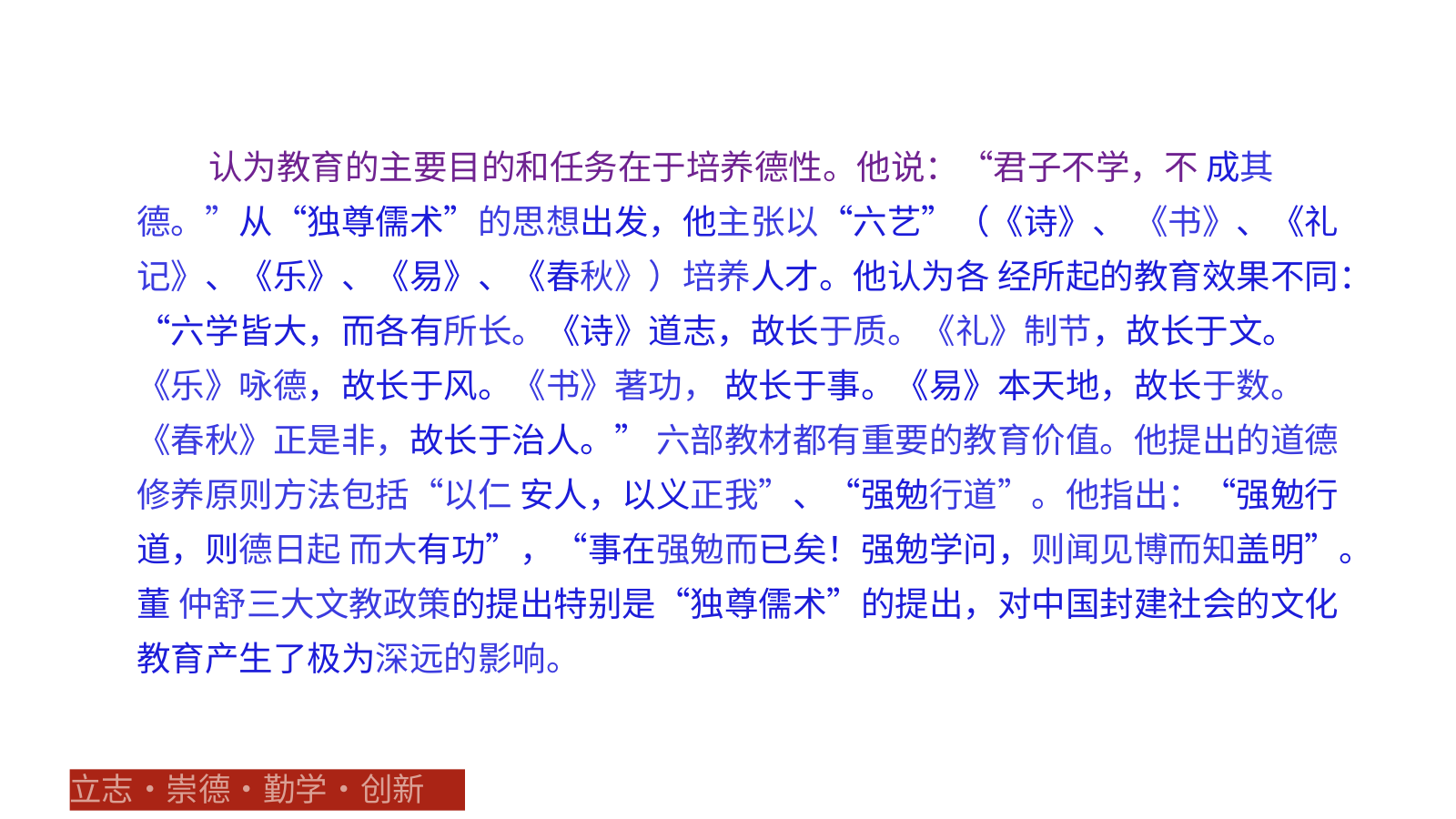

认为教育的主要目的和任务在于培养德性。他说：“君子不学，不 成其德。”从“独尊儒术”的思想出发，他主张以“六艺”（《诗》、 《书》、《礼记》、《乐》、《易》、《春秋》）培养人才。他认为各 经所起的教育效果不同：“六学皆大，而各有所长。《诗》道志，故长于质。《礼》制节，故长于文。《乐》咏德，故长于风。《书》著功， 故长于事。《易》本天地，故长于数。《春秋》正是非，故长于治人。” 六部教材都有重要的教育价值。他提出的道德修养原则方法包括“以仁 安人，以义正我”、“强勉行道”。他指出：“强勉行道，则德日起 而大有功”，“事在强勉而已矣！强勉学问，则闻见博而知盖明”。董 仲舒三大文教政策的提出特别是“独尊儒术”的提出，对中国封建社会的文化教育产生了极为深远的影响。
立志•崇德•勤学•创新